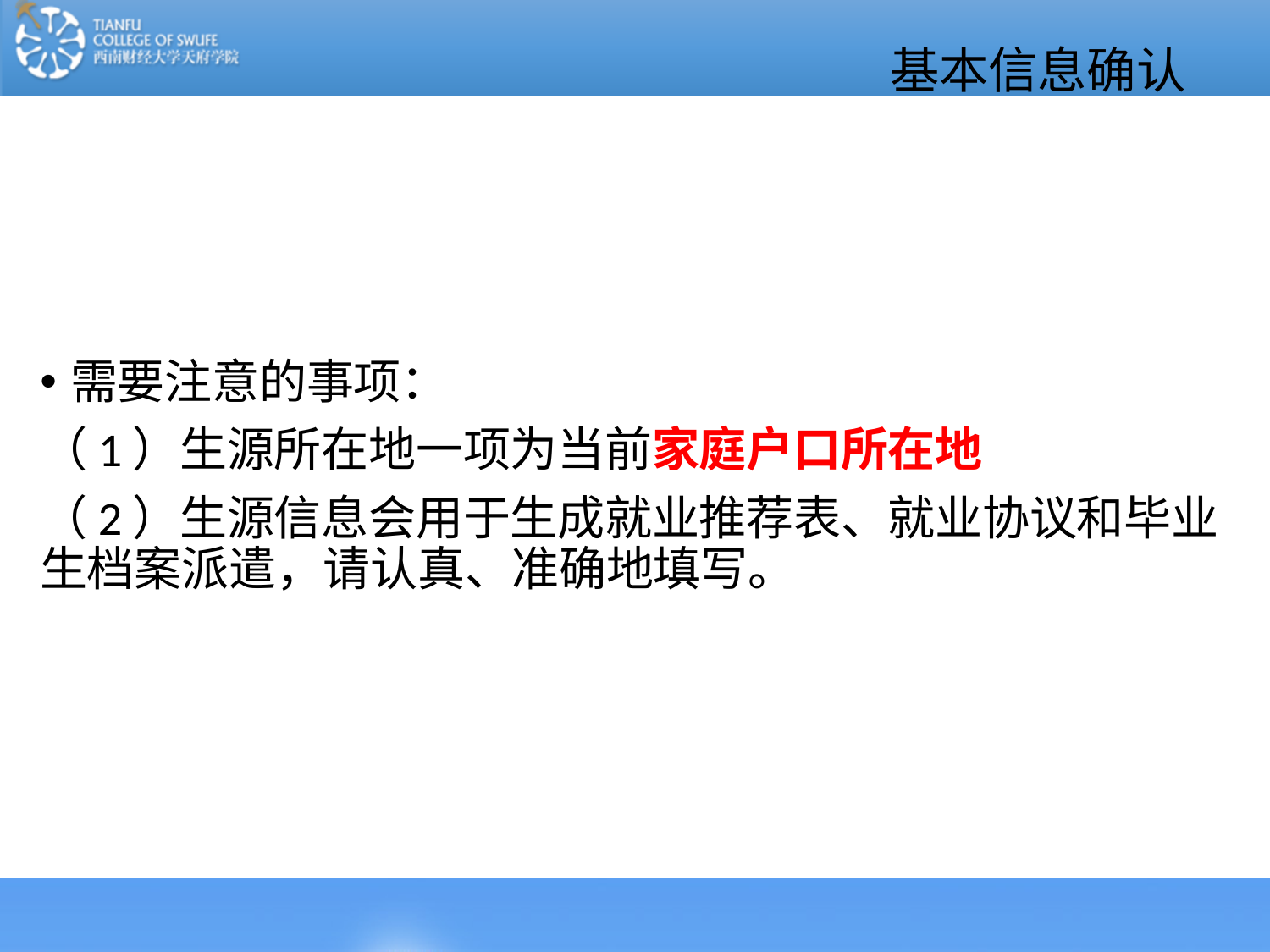

基本信息确认

需要注意的事项：
（1）生源所在地一项为当前家庭户口所在地
（2）生源信息会用于生成就业推荐表、就业协议和毕业生档案派遣，请认真、准确地填写。